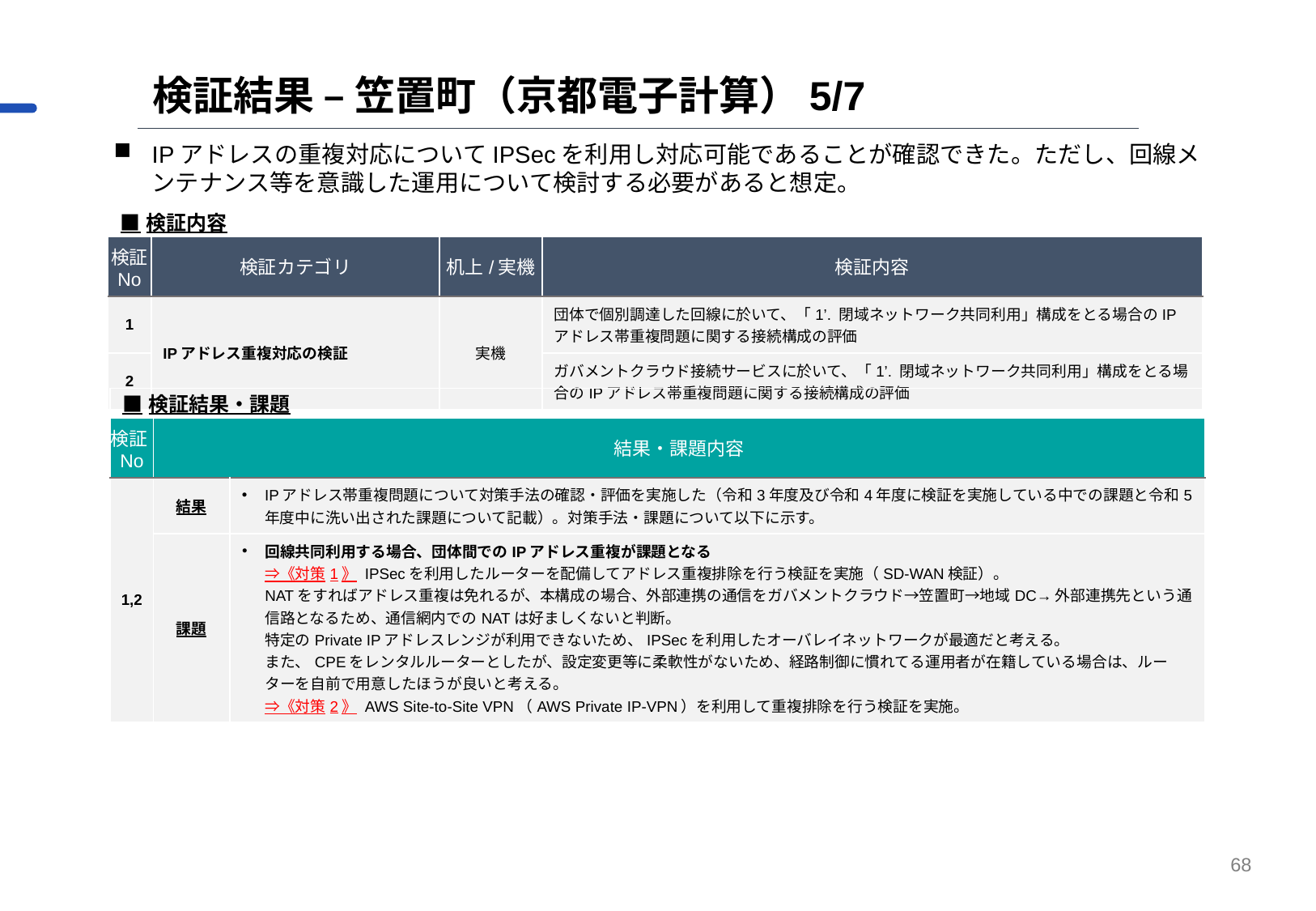

検証結果 – 笠置町（京都電子計算）5/7
IPアドレスの重複対応についてIPSecを利用し対応可能であることが確認できた。ただし、回線メンテナンス等を意識した運用について検討する必要があると想定。
| ■検証内容 | ■検証内容 |  |  |
| --- | --- | --- | --- |
| 検証 No | 検証カテゴリ | 机上/実機 | 検証内容 |
| 1 | IPアドレス重複対応の検証 | 実機 | 団体で個別調達した回線に於いて、「1’. 閉域ネットワーク共同利用」構成をとる場合のIPアドレス帯重複問題に関する接続構成の評価 |
| 2 |  | 実機 | ガバメントクラウド接続サービスに於いて、「1’. 閉域ネットワーク共同利用」構成をとる場合のIPアドレス帯重複問題に関する接続構成の評価 |
| ■検証結果・課題 |  |  |
| --- | --- | --- |
| 検証No | 結果・課題内容 | 結果・課題内容 |
| 1,2 | 結果 | IPアドレス帯重複問題について対策手法の確認・評価を実施した（令和3年度及び令和4年度に検証を実施している中での課題と令和5年度中に洗い出された課題について記載）。対策手法・課題について以下に示す。 |
|  | 課題 | 回線共同利用する場合、団体間でのIPアドレス重複が課題となる ⇒《対策1》 IPSecを利用したルーターを配備してアドレス重複排除を行う検証を実施（SD-WAN検証）。 NATをすればアドレス重複は免れるが、本構成の場合、外部連携の通信をガバメントクラウド→笠置町→地域DC→外部連携先という通信路となるため、通信網内でのNATは好ましくないと判断。 特定のPrivate IPアドレスレンジが利用できないため、IPSecを利用したオーバレイネットワークが最適だと考える。 また、CPEをレンタルルーターとしたが、設定変更等に柔軟性がないため、経路制御に慣れてる運用者が在籍している場合は、ルーターを自前で用意したほうが良いと考える。 ⇒《対策2》 AWS Site-to-Site VPN（AWS Private IP-VPN）を利用して重複排除を行う検証を実施。 |
68